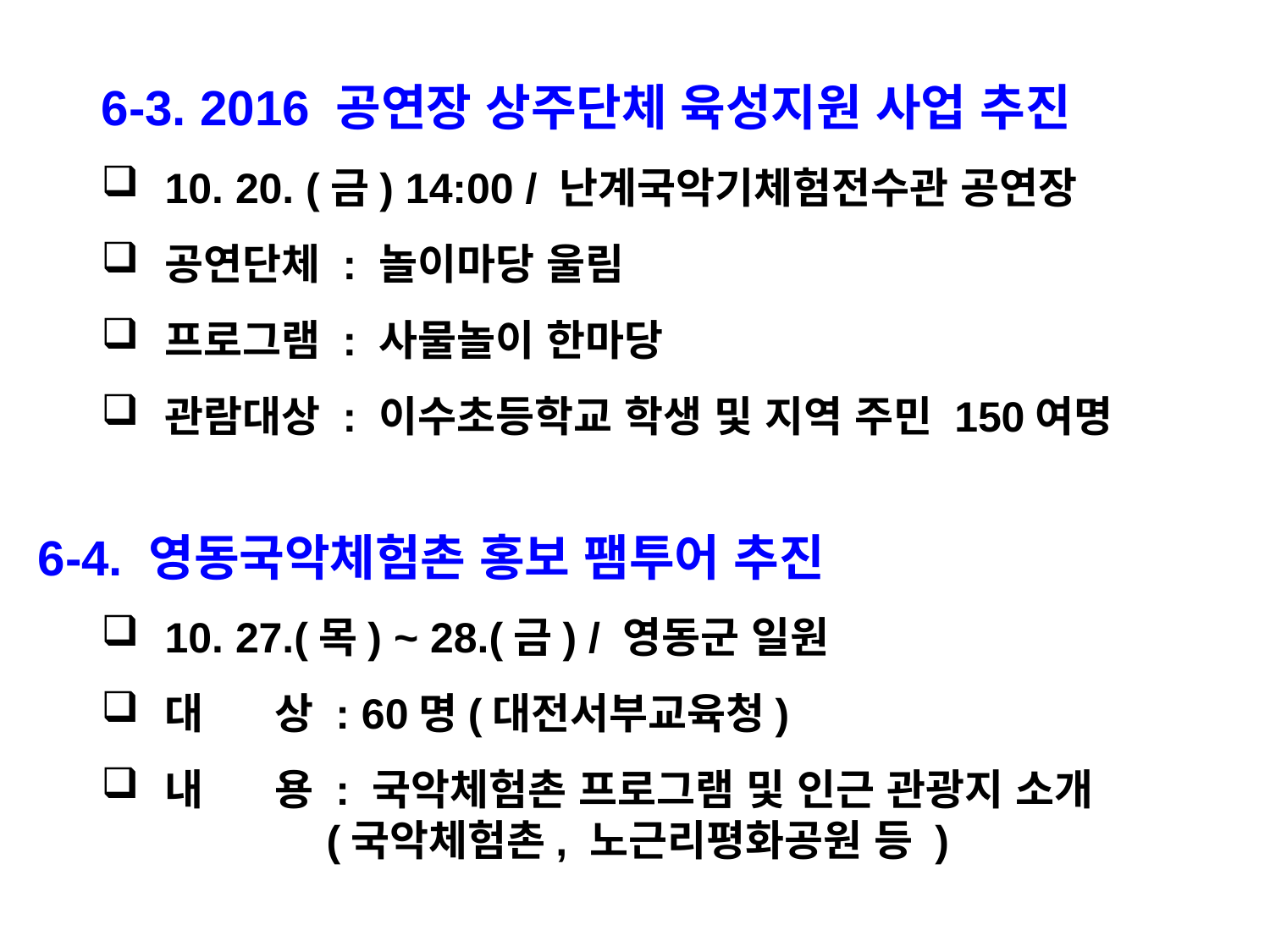

6-3. 2016 공연장 상주단체 육성지원 사업 추진
10. 20. (금) 14:00 / 난계국악기체험전수관 공연장
공연단체 : 놀이마당 울림
프로그램 : 사물놀이 한마당
관람대상 : 이수초등학교 학생 및 지역 주민 150여명
6-4. 영동국악체험촌 홍보 팸투어 추진
10. 27.(목) ~ 28.(금) / 영동군 일원
대      상 : 60명(대전서부교육청)
내      용 : 국악체험촌 프로그램 및 인근 관광지 소개
                   (국악체험촌, 노근리평화공원 등 )